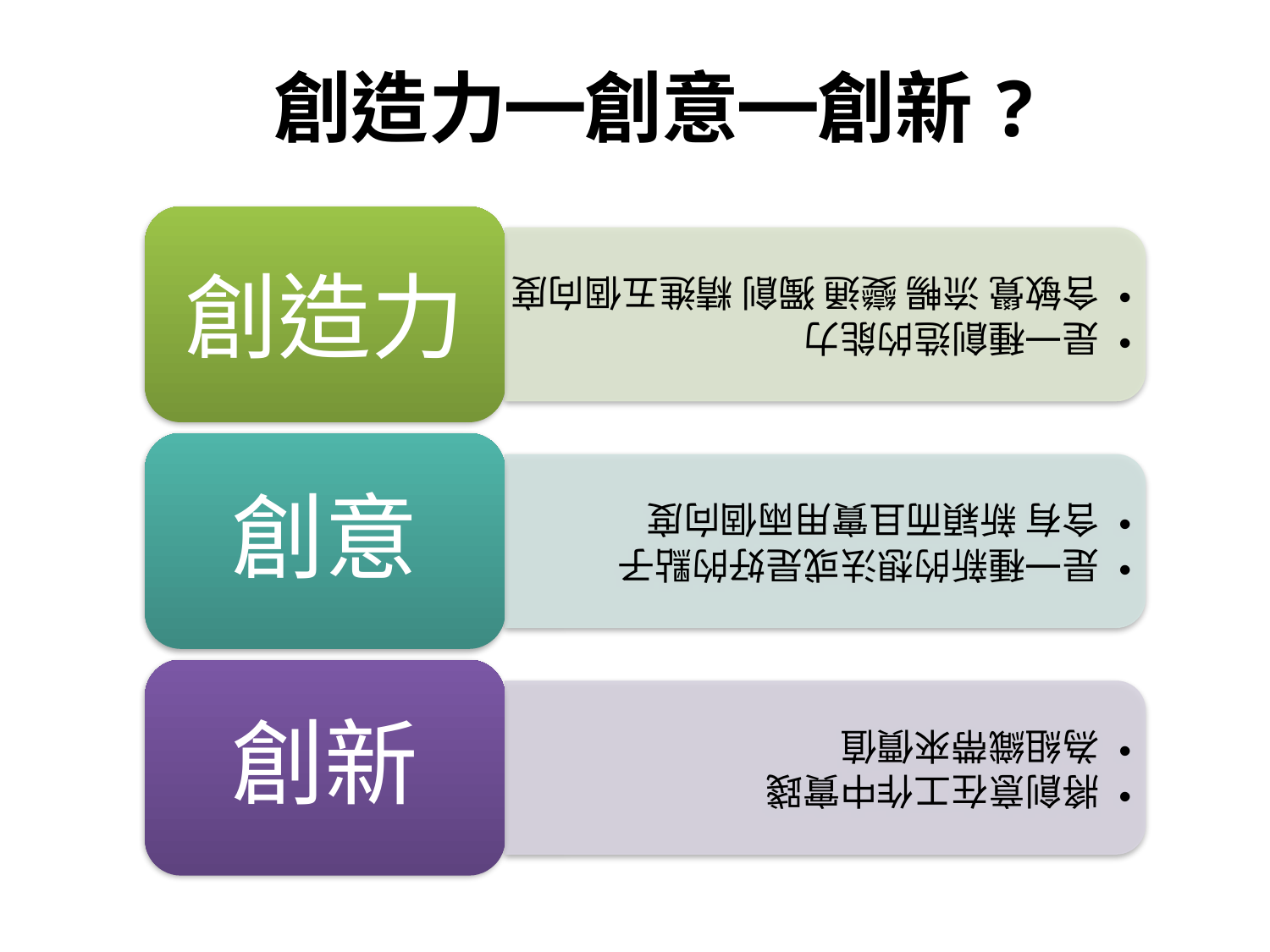

# 創造力━創意━創新?
是一種創造的能力
含敏覺 流暢 變通 獨創 精進五個向度
創造力
是一種新的想法或是好的點子
含有 新穎而且實用兩個向度
創意
將創意在工作中實踐
為組織帶來價值
創新